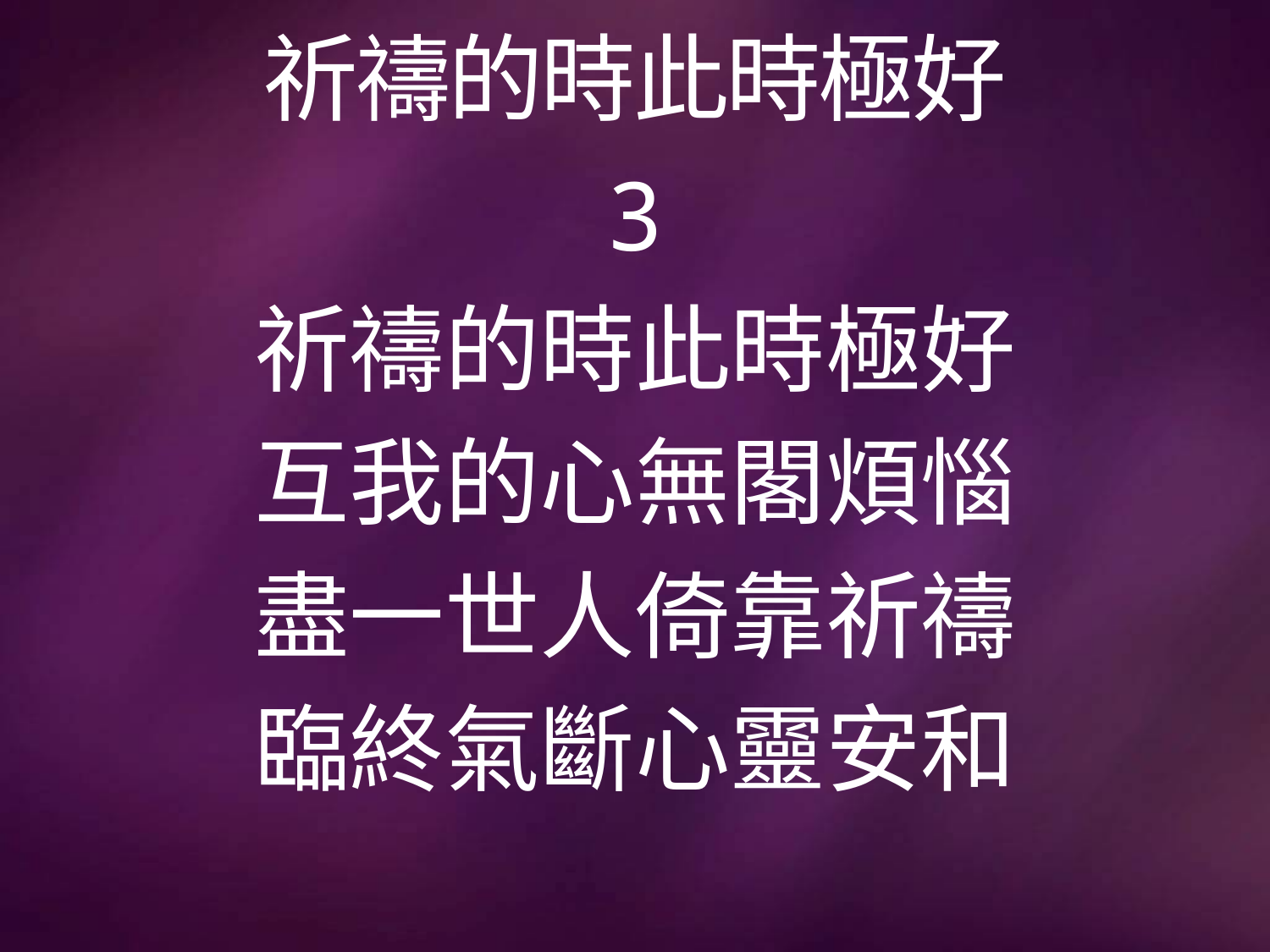

# 祈禱的時此時極好
3
祈禱的時此時極好
互我的心無閣煩惱
盡一世人倚靠祈禱
臨終氣斷心靈安和